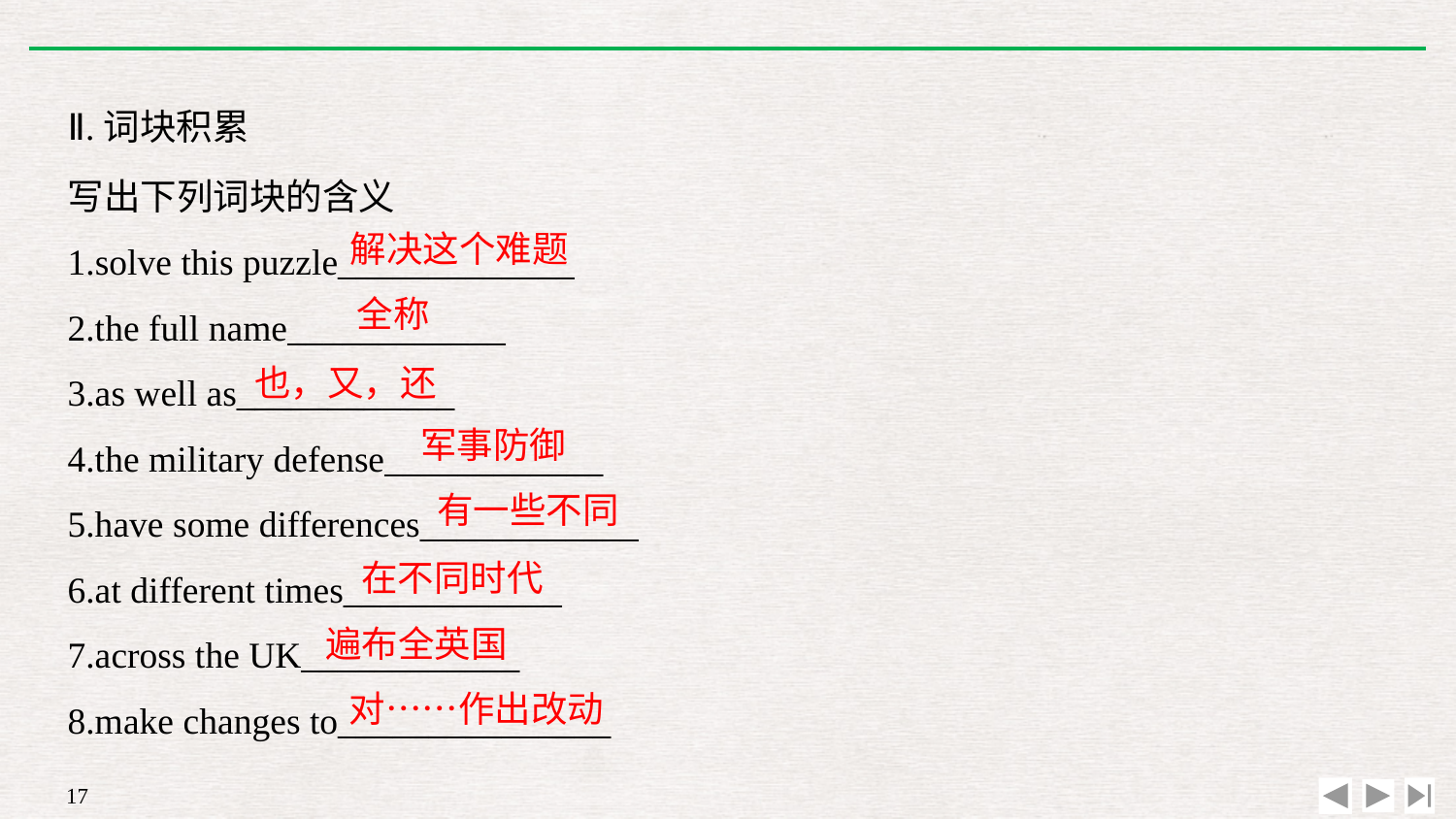

Ⅱ.词块积累
写出下列词块的含义
1.solve this puzzle_____________
2.the full name____________
3.as well as____________
4.the military defense____________
5.have some differences____________
6.at different times____________
7.across the UK____________
8.make changes to_______________
解决这个难题
全称
也，又，还
军事防御
有一些不同
在不同时代
遍布全英国
对……作出改动